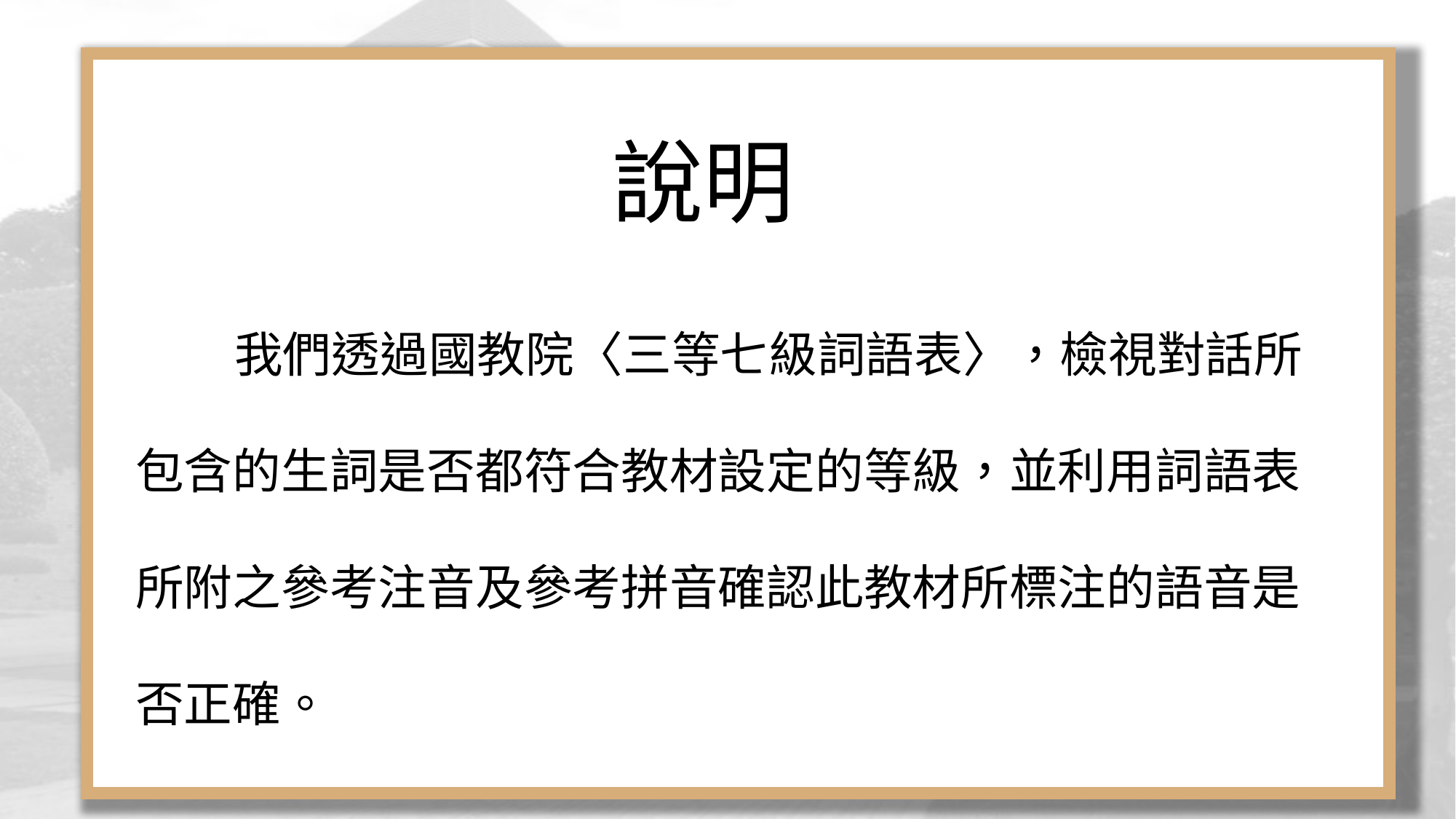

說明
   我們透過國教院〈三等七級詞語表〉，檢視對話所包含的生詞是否都符合教材設定的等級，並利用詞語表所附之參考注音及參考拼音確認此教材所標注的語音是否正確。